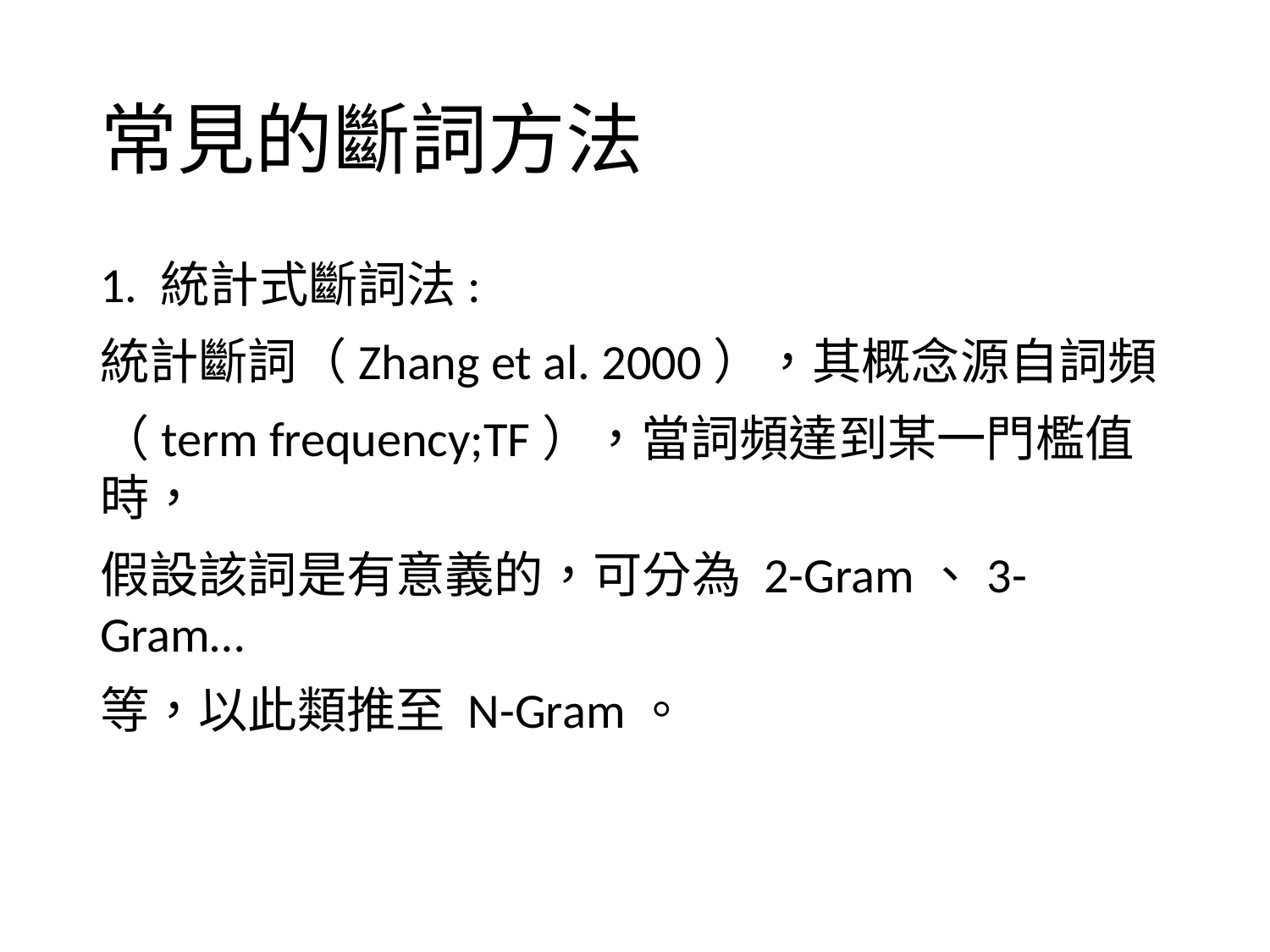

# 常見的斷詞方法
1. 統計式斷詞法:
統計斷詞（Zhang et al. 2000），其概念源自詞頻
（term frequency;TF），當詞頻達到某一門檻值時，
假設該詞是有意義的，可分為 2-Gram、3-Gram…
等，以此類推至 N-Gram。